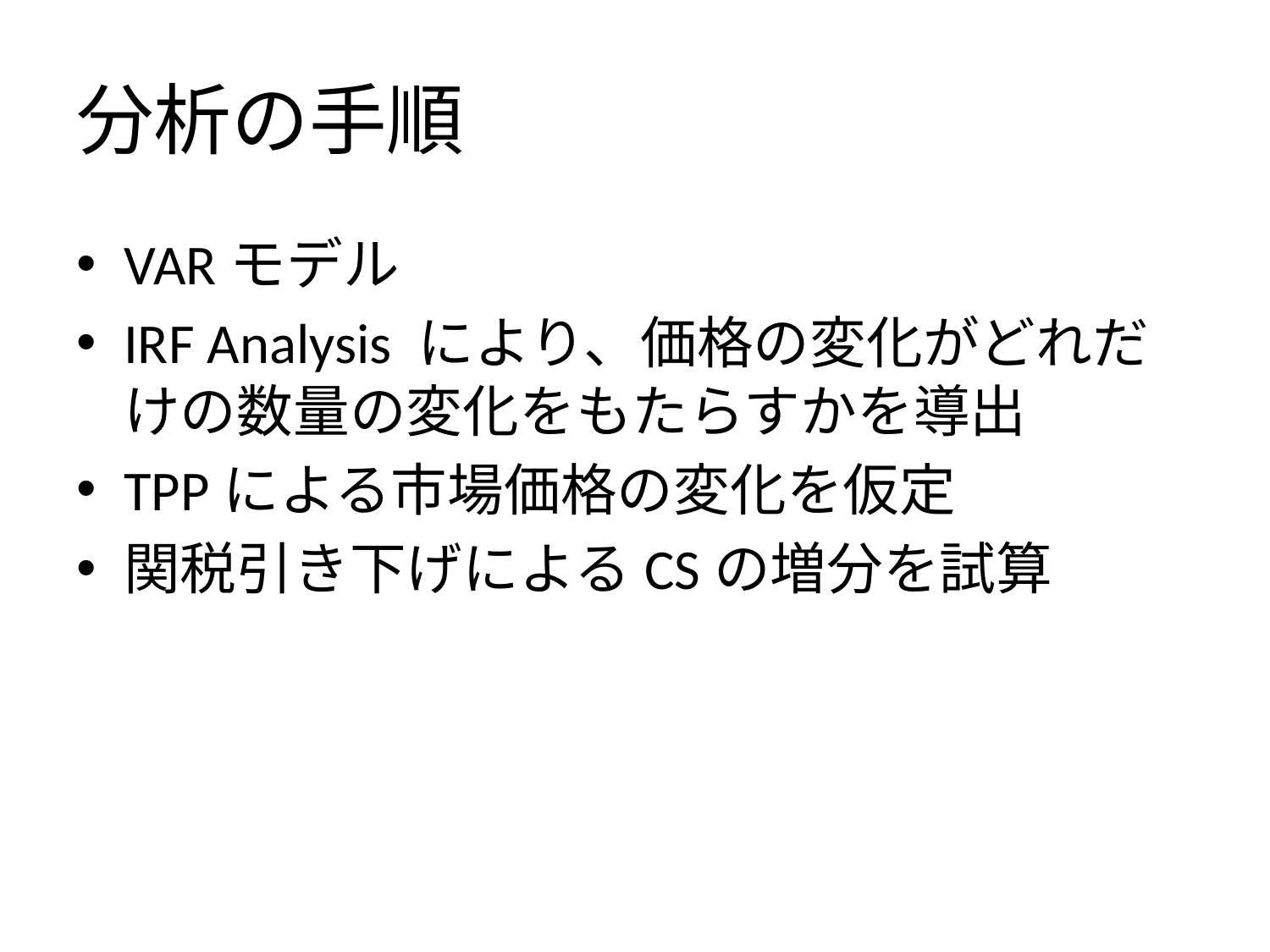

# 分析の手順
VARモデル
IRF Analysis により、価格の変化がどれだけの数量の変化をもたらすかを導出
TPPによる市場価格の変化を仮定
関税引き下げによるCSの増分を試算